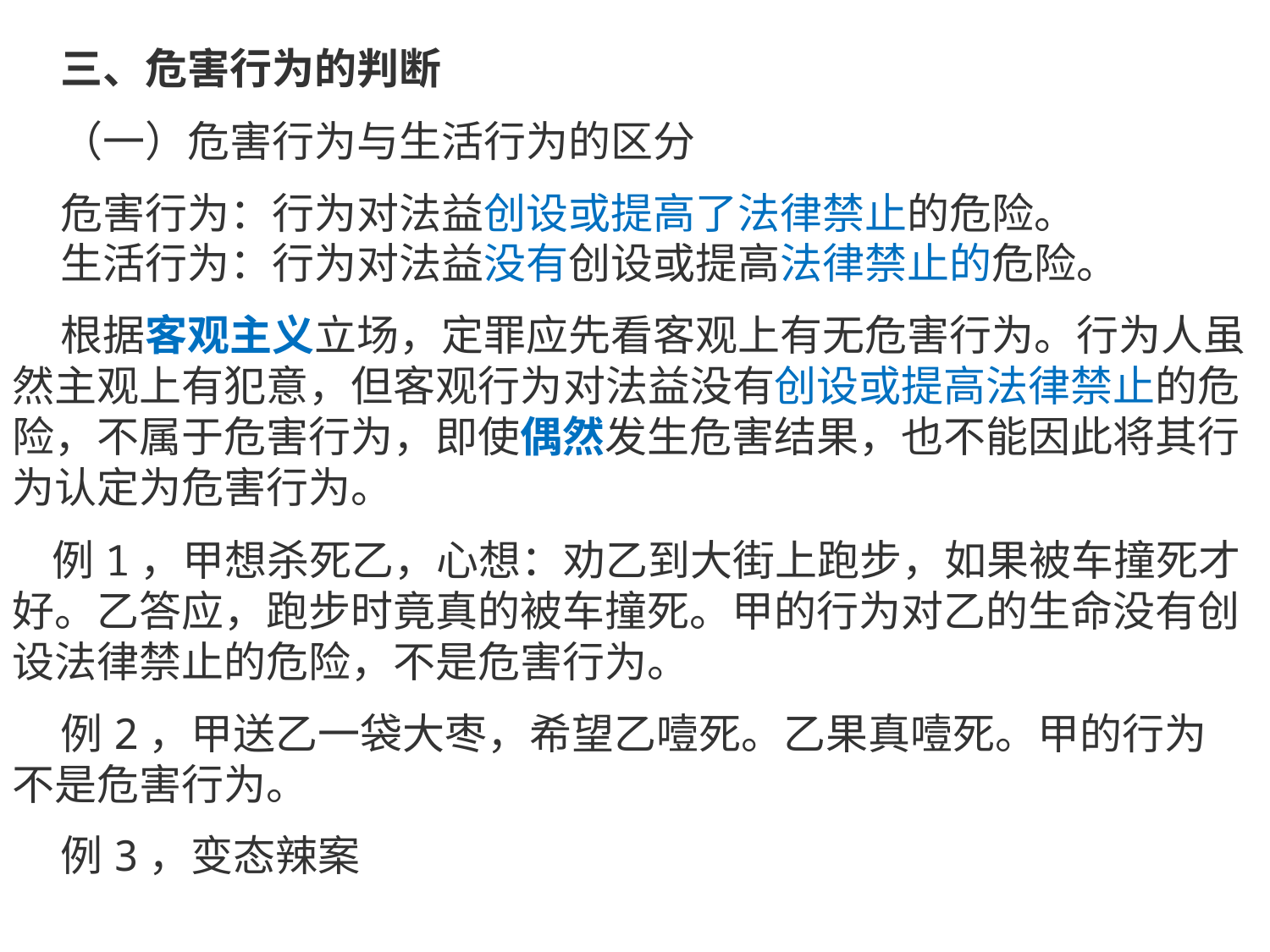

三、危害行为的判断

    （一）危害行为与生活行为的区分

    危害行为：行为对法益创设或提高了法律禁止的危险。
    生活行为：行为对法益没有创设或提高法律禁止的危险。

    根据客观主义立场，定罪应先看客观上有无危害行为。行为人虽然主观上有犯意，但客观行为对法益没有创设或提高法律禁止的危险，不属于危害行为，即使偶然发生危害结果，也不能因此将其行为认定为危害行为。

    例1，甲想杀死乙，心想：劝乙到大街上跑步，如果被车撞死才好。乙答应，跑步时竟真的被车撞死。甲的行为对乙的生命没有创设法律禁止的危险，不是危害行为。

    例2，甲送乙一袋大枣，希望乙噎死。乙果真噎死。甲的行为不是危害行为。

    例3，变态辣案